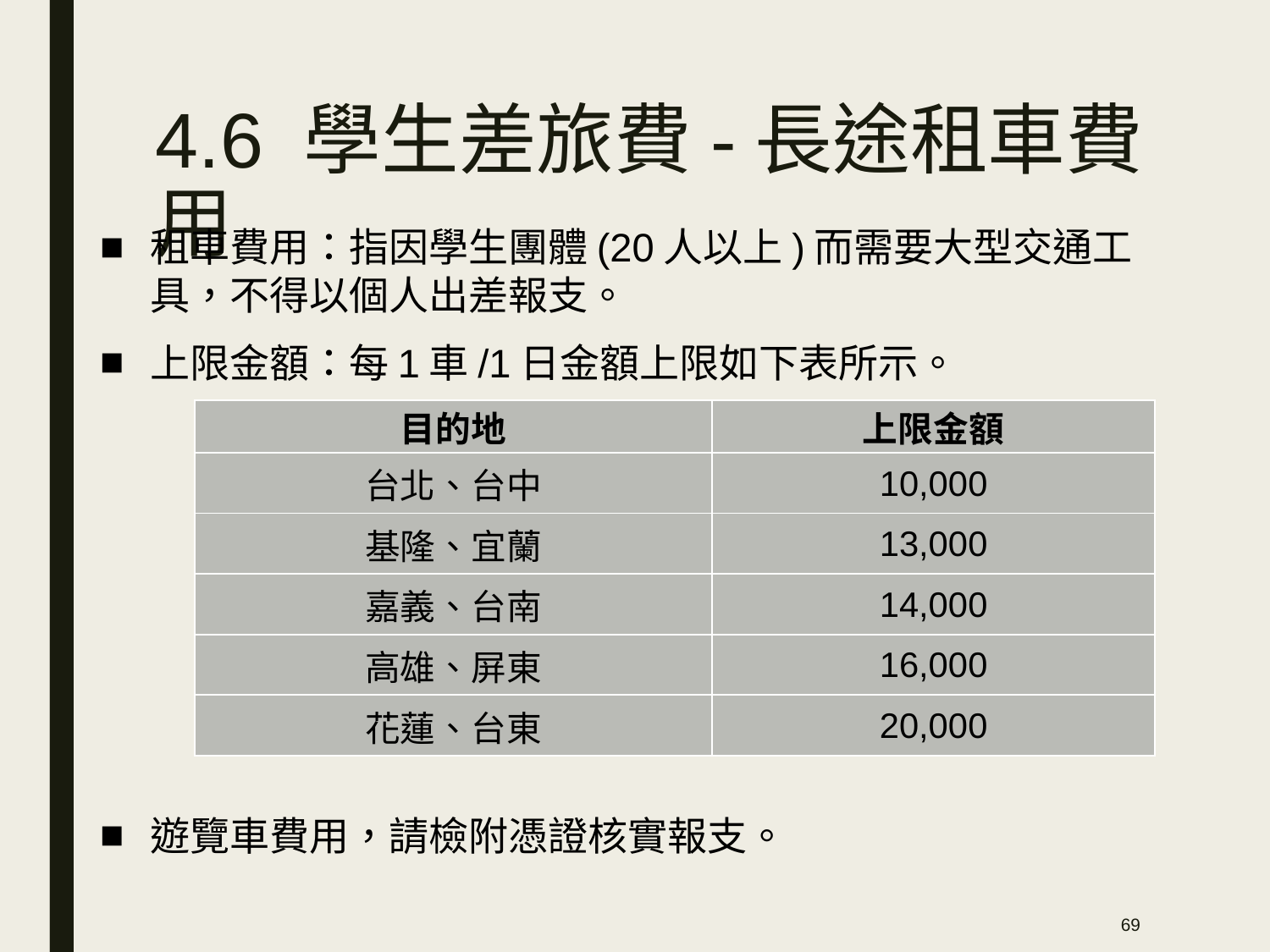

# 4.6 學生差旅費-長途租車費用
租車費用：指因學生團體(20人以上)而需要大型交通工具，不得以個人出差報支。
上限金額：每1車/1日金額上限如下表所示。

遊覽車費用，請檢附憑證核實報支。
| 目的地 | 上限金額 |
| --- | --- |
| 台北、台中 | 10,000 |
| 基隆、宜蘭 | 13,000 |
| 嘉義、台南 | 14,000 |
| 高雄、屏東 | 16,000 |
| 花蓮、台東 | 20,000 |
69